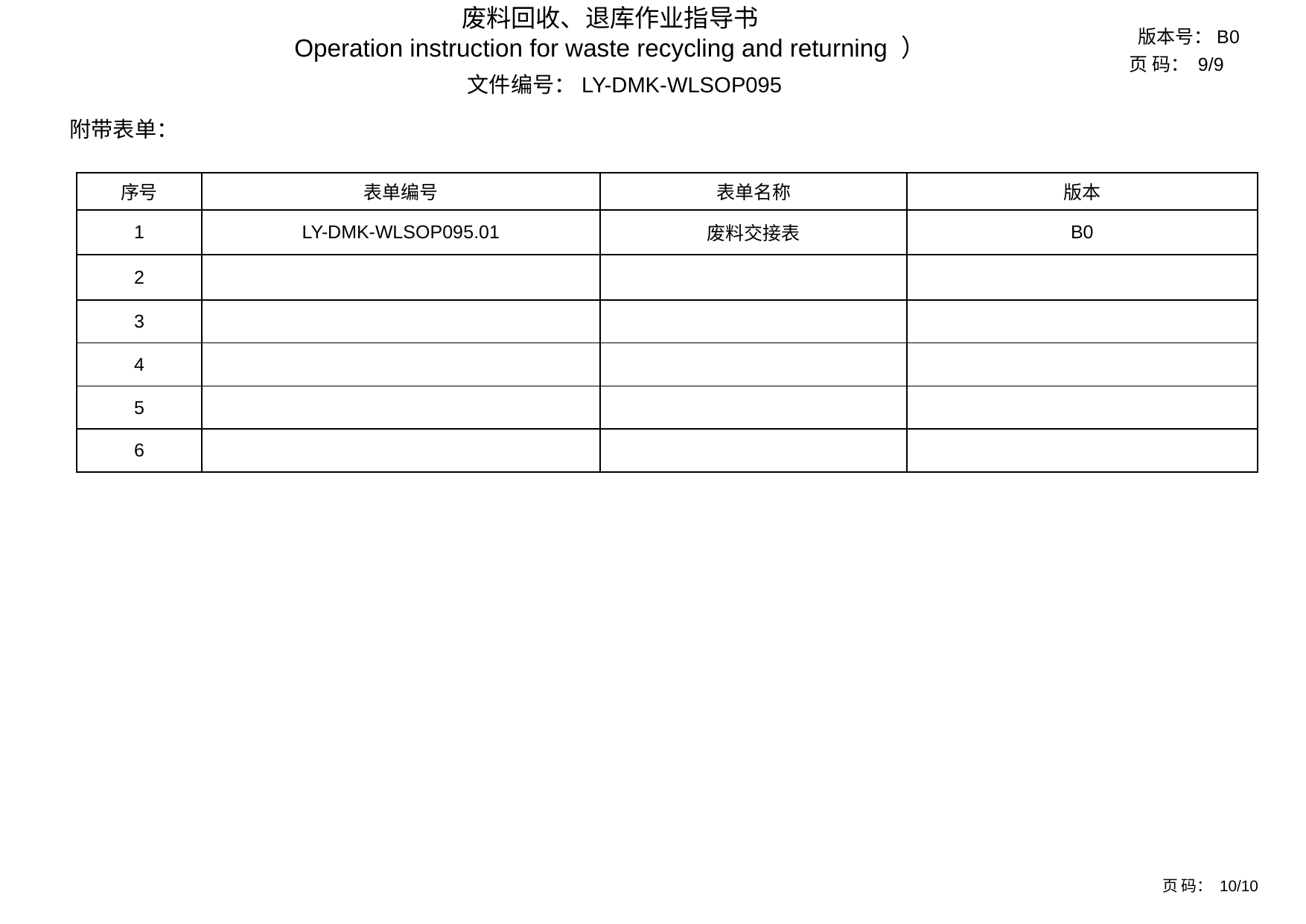

废料回收、退库作业指导书
Operation instruction for waste recycling and returning ）
版本号：B0
页 码： 9/9
文件编号：LY-DMK-WLSOP095

附带表单：
| 序号 | 表单编号 | 表单名称 | 版本 |
| --- | --- | --- | --- |
| 1 | LY-DMK-WLSOP095.01 | 废料交接表 | B0 |
| 2 |  |  |  |
| 3 |  |  |  |
| 4 |  |  |  |
| 5 |  |  |  |
| 6 |  |  |  |
页 码： 10/10